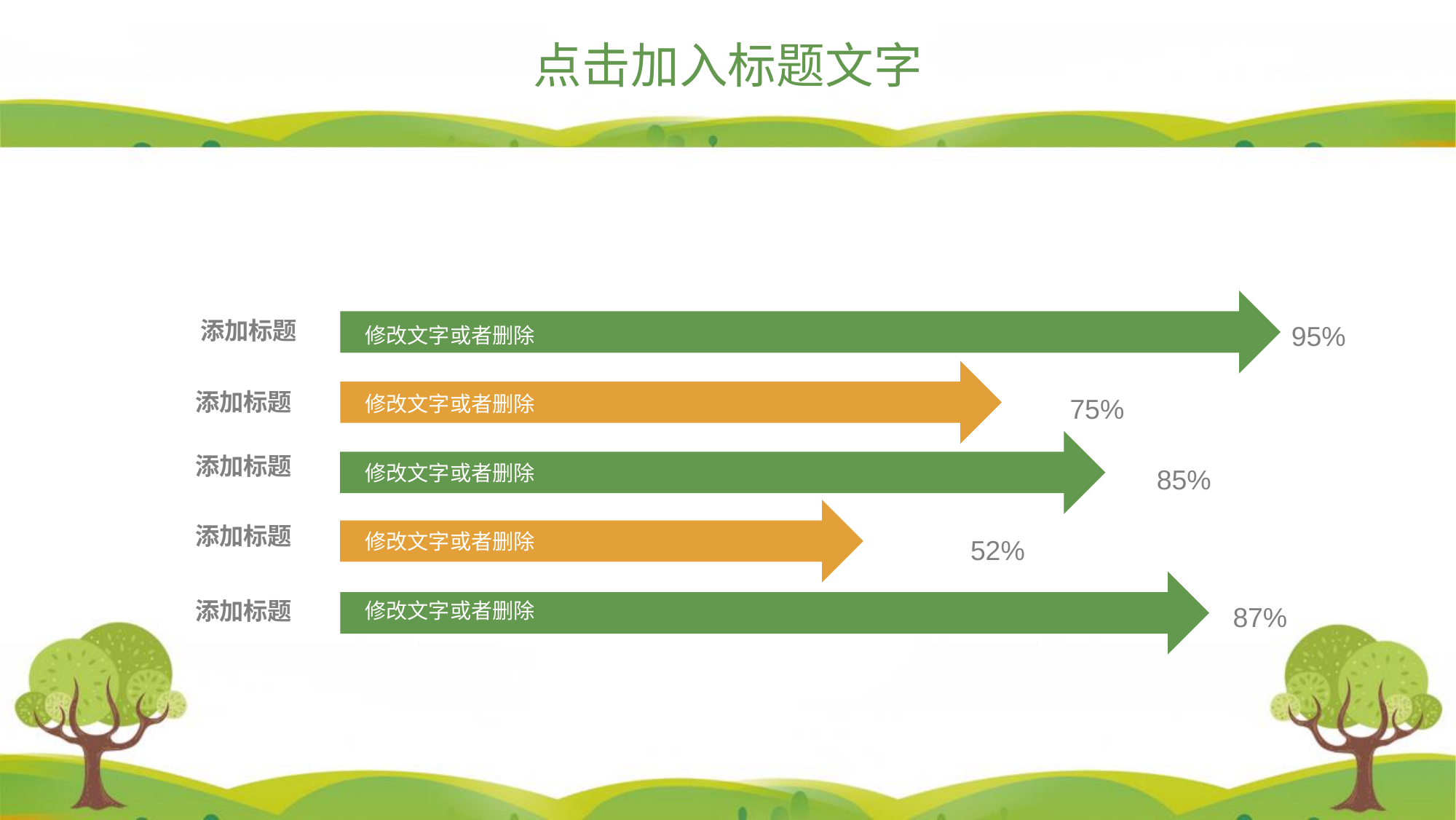

点击加入标题文字

修改文字或者删除
添加标题
95%

修改文字或者删除
添加标题
75%

修改文字或者删除
添加标题
85%

修改文字或者删除
添加标题
52%

修改文字或者删除
添加标题
87%